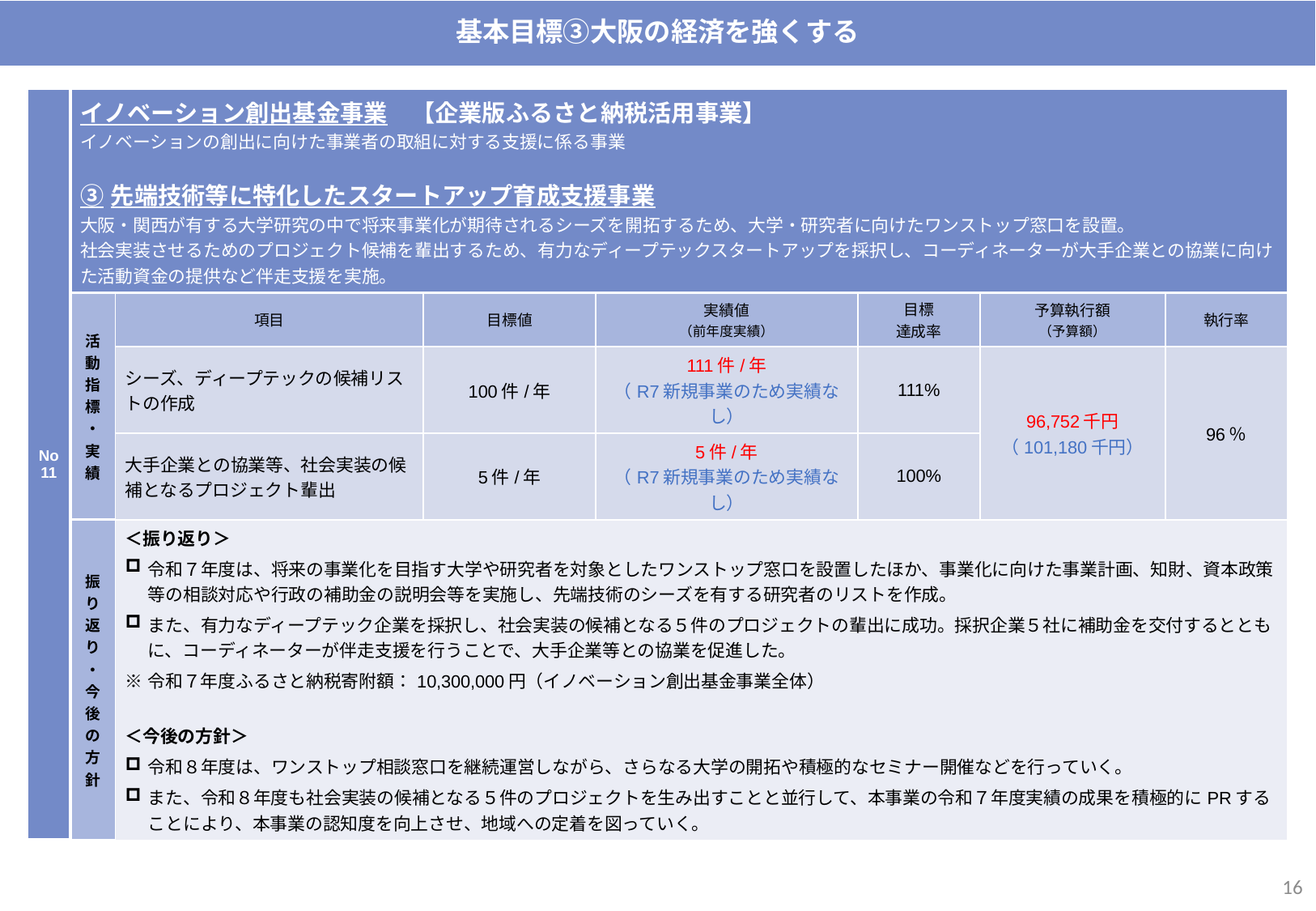

基本目標③大阪の経済を強くする
| No11 | イノベーション創出基金事業　【企業版ふるさと納税活用事業】 イノベーションの創出に向けた事業者の取組に対する支援に係る事業 ③先端技術等に特化したスタートアップ育成支援事業 大阪・関西が有する大学研究の中で将来事業化が期待されるシーズを開拓するため、大学・研究者に向けたワンストップ窓口を設置。 社会実装させるためのプロジェクト候補を輩出するため、有力なディープテックスタートアップを採択し、コーディネーターが大手企業との協業に向けた活動資金の提供など伴走支援を実施。 |  |  |  |  | 公民戦略連携デスクの活動を通じて、企業・大学とwin-winの新たなパートナーシップを築く。また、これまで構築したネットワークを軸に、多様な事業者が連携した取組みを推進。それぞれの強みを活かし社会課題の解決や地域活性化をめざす。 |  |
| --- | --- | --- | --- | --- | --- | --- | --- |
|  | 活動指標・実績 | 項目 | 目標値 | 実績値 （前年度実績） | 目標 達成率 | 予算執行額 （予算額） | 執行率 |
|  |  | シーズ、ディープテックの候補リストの作成 | 100件/年 | 111件/年 （R7新規事業のため実績なし） | 111% | 96,752千円 （101,180千円） | 96％ |
|  |  | 大手企業との協業等、社会実装の候補となるプロジェクト輩出 | 5件/年 | 5件/年 （R7新規事業のため実績なし） | 100% |  |  |
|  | 振り返り・今後の方針 | ＜振り返り＞ 令和７年度は、将来の事業化を目指す大学や研究者を対象としたワンストップ窓口を設置したほか、事業化に向けた事業計画、知財、資本政策等の相談対応や行政の補助金の説明会等を実施し、先端技術のシーズを有する研究者のリストを作成。 また、有力なディープテック企業を採択し、社会実装の候補となる５件のプロジェクトの輩出に成功。採択企業５社に補助金を交付するとともに、コーディネーターが伴走支援を行うことで、大手企業等との協業を促進した。 ※令和７年度ふるさと納税寄附額：10,300,000円（イノベーション創出基金事業全体） ＜今後の方針＞ 令和８年度は、ワンストップ相談窓口を継続運営しながら、さらなる大学の開拓や積極的なセミナー開催などを行っていく。 また、令和８年度も社会実装の候補となる５件のプロジェクトを生み出すことと並行して、本事業の令和７年度実績の成果を積極的にPRすることにより、本事業の認知度を向上させ、地域への定着を図っていく。 |  |  |  |  |  |
16